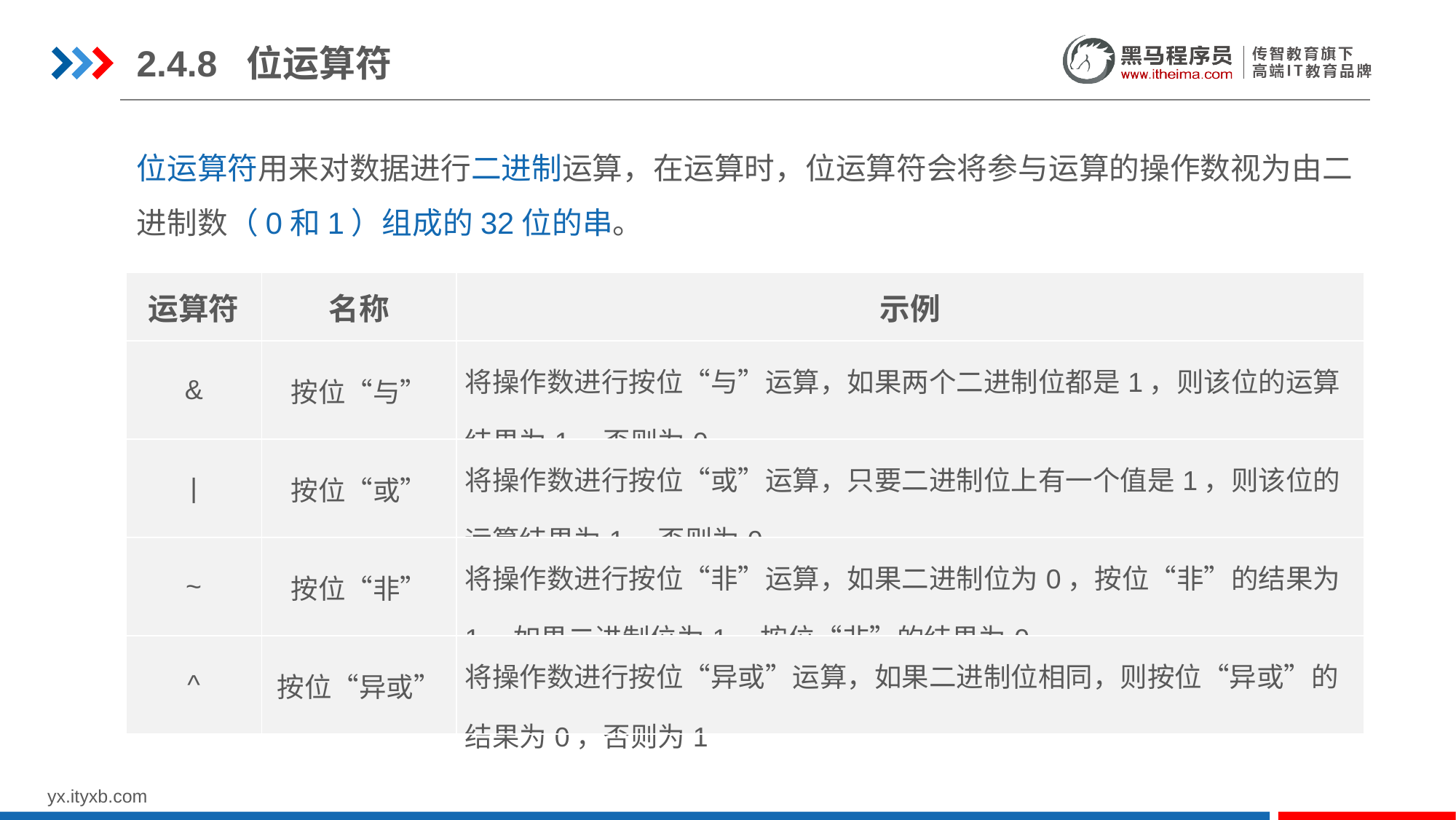

2.4.8  位运算符
位运算符用来对数据进行二进制运算，在运算时，位运算符会将参与运算的操作数视为由二进制数（0和1）组成的32位的串。
| 运算符 | 名称 | 示例 |
| --- | --- | --- |
| & | 按位“与” | 将操作数进行按位“与”运算，如果两个二进制位都是1，则该位的运算结果为1，否则为0 |
| | | 按位“或” | 将操作数进行按位“或”运算，只要二进制位上有一个值是1，则该位的运算结果为1，否则为0 |
| ~ | 按位“非” | 将操作数进行按位“非”运算，如果二进制位为0，按位“非”的结果为1，如果二进制位为1，按位“非”的结果为0 |
| ^ | 按位“异或” | 将操作数进行按位“异或”运算，如果二进制位相同，则按位“异或”的结果为0，否则为1 |